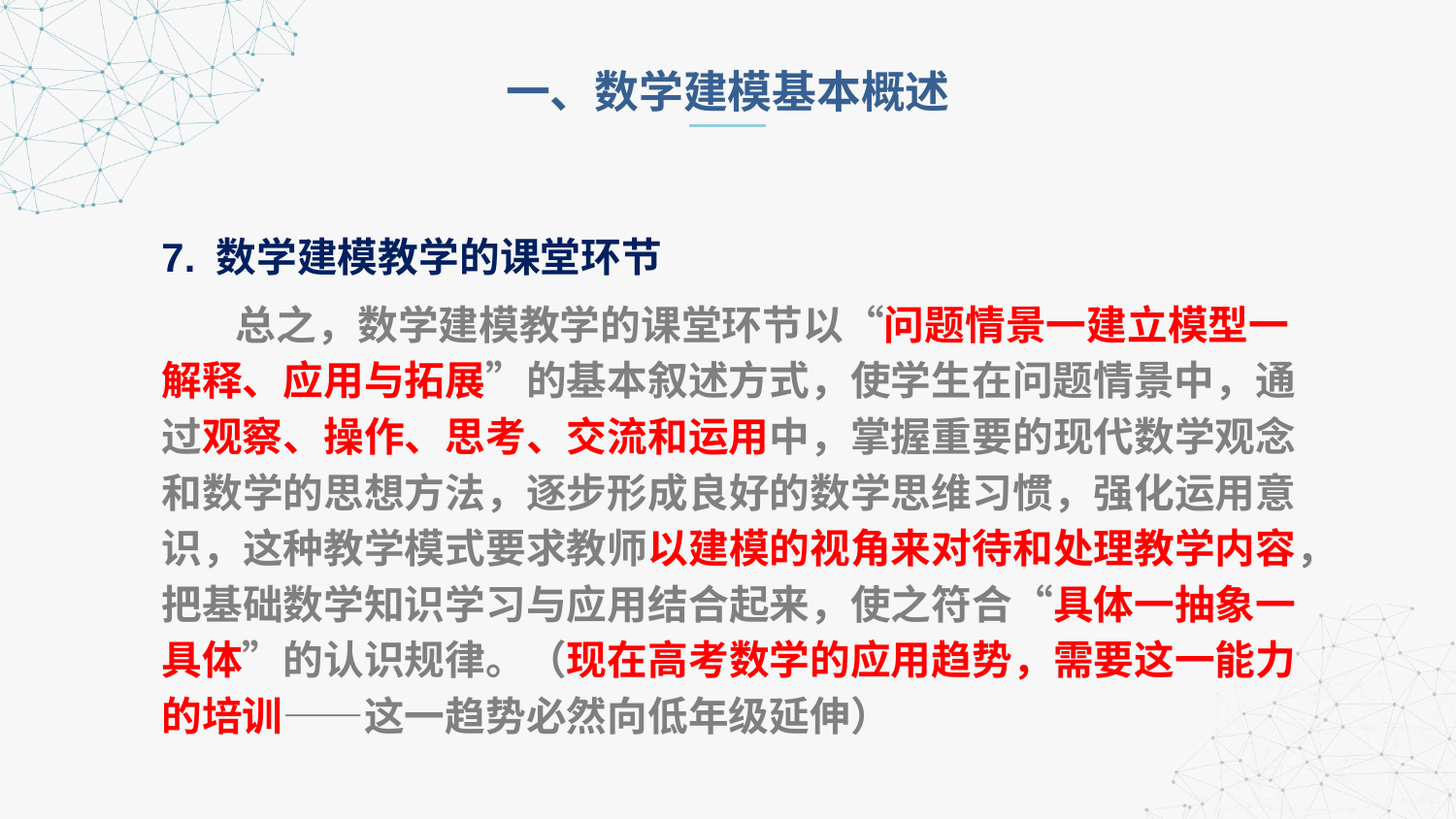

一、数学建模基本概述
7. 数学建模教学的课堂环节
       总之，数学建模教学的课堂环节以“问题情景一建立模型一解释、应用与拓展”的基本叙述方式，使学生在问题情景中，通过观察、操作、思考、交流和运用中，掌握重要的现代数学观念和数学的思想方法，逐步形成良好的数学思维习惯，强化运用意识，这种教学模式要求教师以建模的视角来对待和处理教学内容，把基础数学知识学习与应用结合起来，使之符合“具体一抽象一具体”的认识规律。（现在高考数学的应用趋势，需要这一能力的培训——这一趋势必然向低年级延伸）